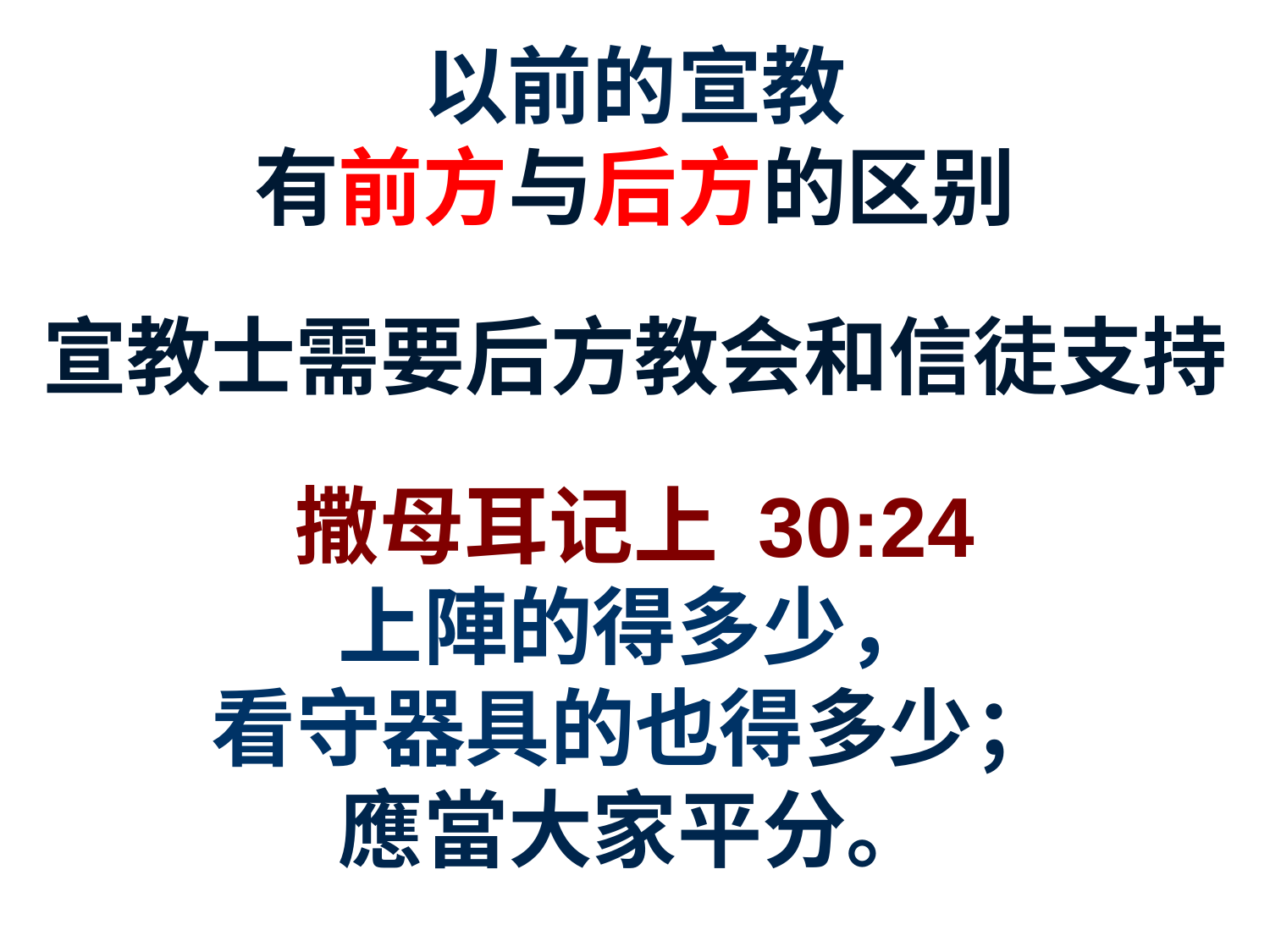

以前的宣教
有前方与后方的区别

宣教士需要后方教会和信徒支持

撒母耳记上 30:24
上陣的得多少，
看守器具的也得多少；
應當大家平分。
40